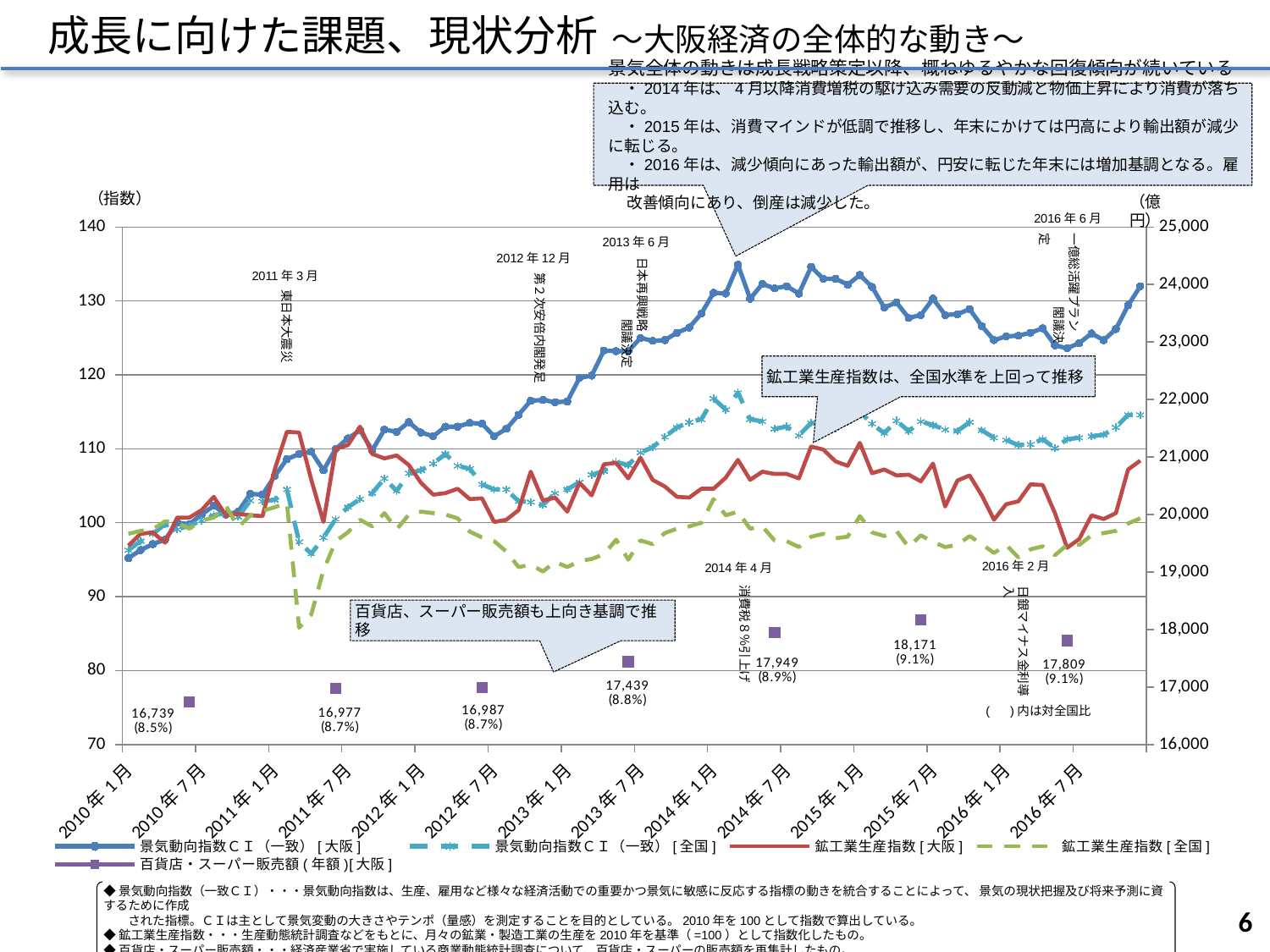

成長に向けた課題、現状分析  ～大阪経済の全体的な動き～
景気全体の動きは成長戦略策定以降、概ねゆるやかな回復傾向が続いている
　・2014年は、4月以降消費増税の駆け込み需要の反動減と物価上昇により消費が落ち込む。
　・2015年は、消費マインドが低調で推移し、年末にかけては円高により輸出額が減少に転じる。
　・2016年は、減少傾向にあった輸出額が、円安に転じた年末には増加基調となる。雇用は
    改善傾向にあり、倒産は減少した。

### Chart

| Category | 景気動向指数ＣＩ（一致）[大阪] | 景気動向指数ＣＩ（一致）[全国] | 鉱工業生産指数[大阪] | 鉱工業生産指数[全国] | 百貨店・スーパー販売額(年額)[大阪]  |
|---|---|---|---|---|---|
| 40179 | 95.2 | 96.3 | 96.9 | 98.5 | None |
| 40210 | 96.3 | 97.5 | 98.5 | 98.9 | None |
| 40238 | 97.1 | 98.5 | 98.7 | 99.1 | None |
| 40269 | 97.7 | 99.8 | 97.3 | 100.2 | None |
| 40299 | 100.0 | 99.1 | 100.7 | 100.0 | None |
| 40330 | 99.8 | 99.6 | 100.7 | 99.2 | 16739.1 |
| 40360 | 101.1 | 100.3 | 101.7 | 100.3 | None |
| 40391 | 102.3 | 101.0 | 103.5 | 100.7 | None |
| 40422 | 101.1 | 101.3 | 101.0 | 102.3 | None |
| 40452 | 101.5 | 100.8 | 101.2 | 99.4 | None |
| 40483 | 103.9 | 103.0 | 101.0 | 101.0 | None |
| 40513 | 103.8 | 102.9 | 100.9 | 101.6 | None |
| 40544 | 106.3 | 103.1 | 107.2 | 102.1 | None |
| 40575 | 108.6 | 104.5 | 112.3 | 102.7 | None |
| 40603 | 109.3 | 97.4 | 112.2 | 85.8 | None |
| 40634 | 109.6 | 95.8 | 105.8 | 87.6 | None |
| 40664 | 107.1 | 98.0 | 100.1 | 93.6 | None |
| 40695 | 110.0 | 100.5 | 110.0 | 97.5 | 16976.6 |
| 40725 | 111.4 | 102.1 | 110.5 | 98.7 | None |
| 40756 | 112.5 | 103.2 | 113.0 | 100.4 | None |
| 40787 | 109.8 | 104.0 | 109.3 | 99.5 | None |
| 40817 | 112.6 | 106.0 | 108.7 | 101.3 | None |
| 40848 | 112.3 | 104.3 | 109.1 | 99.1 | None |
| 40878 | 113.6 | 106.7 | 107.8 | 101.1 | None |
| 40909 | 112.2 | 107.1 | 105.4 | 101.5 | None |
| 40940 | 111.7 | 108.0 | 103.8 | 101.3 | None |
| 40969 | 113.0 | 109.3 | 104.0 | 101.1 | None |
| 41000 | 113.0 | 107.7 | 104.6 | 100.6 | None |
| 41030 | 113.5 | 107.3 | 103.2 | 98.8 | None |
| 41061 | 113.4 | 105.2 | 103.3 | 98.0 | 16987.19 |
| 41091 | 111.7 | 104.5 | 100.1 | 97.5 | None |
| 41122 | 112.7 | 104.5 | 100.4 | 96.1 | None |
| 41153 | 114.6 | 102.9 | 101.7 | 94.0 | None |
| 41183 | 116.5 | 102.8 | 106.9 | 94.3 | None |
| 41214 | 116.6 | 102.4 | 103.0 | 93.4 | None |
| 41244 | 116.3 | 104.0 | 103.4 | 94.7 | None |
| 41275 | 116.4 | 104.5 | 101.5 | 94.0 | None |
| 41306 | 119.6 | 105.5 | 105.4 | 94.8 | None |
| 41334 | 119.9 | 106.5 | 103.7 | 95.1 | None |
| 41365 | 123.3 | 107.0 | 107.9 | 95.7 | None |
| 41395 | 123.2 | 108.2 | 108.1 | 97.7 | None |
| 41426 | 123.2 | 107.8 | 106.0 | 95.0 | 17438.522899999996 |
| 41456 | 125.0 | 109.5 | 108.8 | 97.6 | None |
| 41487 | 124.6 | 110.2 | 105.8 | 97.1 | None |
| 41518 | 124.7 | 111.6 | 104.9 | 98.6 | None |
| 41548 | 125.7 | 112.9 | 103.5 | 99.2 | None |
| 41579 | 126.4 | 113.6 | 103.4 | 99.5 | None |
| 41609 | 128.3 | 114.0 | 104.6 | 100.0 | None |
| 41640 | 131.1 | 116.8 | 104.6 | 103.2 | None |
| 41671 | 131.0 | 115.3 | 106.1 | 101.0 | None |
| 41699 | 134.9 | 117.6 | 108.5 | 101.5 | None |
| 41730 | 130.3 | 114.0 | 105.8 | 99.2 | None |
| 41760 | 132.3 | 113.7 | 106.9 | 99.5 | None |
| 41791 | 131.7 | 112.7 | 106.6 | 97.6 | 17948.729799999997 |
| 41821 | 132.0 | 113.0 | 106.6 | 97.5 | None |
| 41852 | 131.0 | 111.8 | 106.0 | 96.7 | None |
| 41883 | 134.6 | 113.5 | 110.3 | 98.1 | None |
| 41913 | 133.0 | 113.4 | 109.9 | 98.5 | None |
| 41944 | 133.0 | 112.8 | 108.3 | 97.9 | None |
| 41974 | 132.2 | 113.7 | 107.7 | 98.1 | None |
| 42005 | 133.5 | 115.0 | 110.8 | 100.9 | None |
| 42036 | 131.9 | 113.4 | 106.7 | 98.7 | None |
| 42064 | 129.1 | 112.1 | 107.2 | 98.2 | None |
| 42095 | 129.8 | 113.8 | 106.4 | 98.9 | None |
| 42125 | 127.7 | 112.4 | 106.5 | 96.7 | None |
| 42156 | 128.1 | 113.7 | 105.6 | 98.3 | 18170.5367 |
| 42186 | 130.3 | 113.2 | 108.0 | 97.4 | None |
| 42217 | 128.1 | 112.6 | 102.2 | 96.7 | None |
| 42248 | 128.2 | 112.4 | 105.7 | 97.0 | None |
| 42278 | 128.9 | 113.6 | 106.4 | 98.2 | None |
| 42309 | 126.6 | 112.5 | 103.7 | 97.1 | None |
| 42339 | 124.7 | 111.5 | 100.4 | 95.9 | None |
| 42370 | 125.2 | 111.2 | 102.5 | 97.0 | None |
| 42401 | 125.3 | 110.5 | 102.9 | 95.3 | None |
| 42430 | 125.7 | 110.6 | 105.2 | 96.4 | None |
| 42461 | 126.3 | 111.3 | 105.1 | 96.8 | None |
| 42491 | 124.0 | 110.1 | 101.3 | 95.6 | None |
| 42522 | 123.6 | 111.3 | 96.6 | 97.0 | 17808.9989 |
| 42552 | 124.3 | 111.5 | 97.8 | 97.0 | None |
| 42583 | 125.6 | 111.7 | 101.0 | 98.3 | None |
| 42614 | 124.7 | 111.9 | 100.5 | 98.6 | None |
| 42644 | 126.2 | 112.9 | 101.3 | 98.9 | None |
| 42675 | 129.4 | 114.6 | 107.2 | 99.9 | None |
| 42705 | 132.0 | 114.6 | 108.4 | 100.6 | None |
（指数）
（億円）
2016年6月
一億総活躍プラン
　　　　　　閣議決定
2013年6月
日本再興戦略
　　　　　閣議決定
2012年12月
第２次安倍内閣発足
2011年3月
東日本大震災
鉱工業生産指数は、全国水準を上回って推移
2016年2月
日銀マイナス金利導入
2014年4月
消費税８％引上げ
百貨店、スーパー販売額も上向き基調で推移
(      )内は対全国比
◆景気動向指数（一致ＣＩ）・・・景気動向指数は、生産、雇用など様々な経済活動での重要かつ景気に敏感に反応する指標の動きを統合することによって、 景気の現状把握及び将来予測に資するために作成
　　された指標。ＣＩは主として景気変動の大きさやテンポ（量感）を測定することを目的としている。2010年を100として指数で算出している。
◆鉱工業生産指数・・・生産動態統計調査などをもとに、月々の鉱業・製造工業の生産を2010年を基準（=100）として指数化したもの。
◆百貨店・スーパー販売額・・・経済産業省で実施している商業動態統計調査について、百貨店・スーパーの販売額を再集計したもの。
6